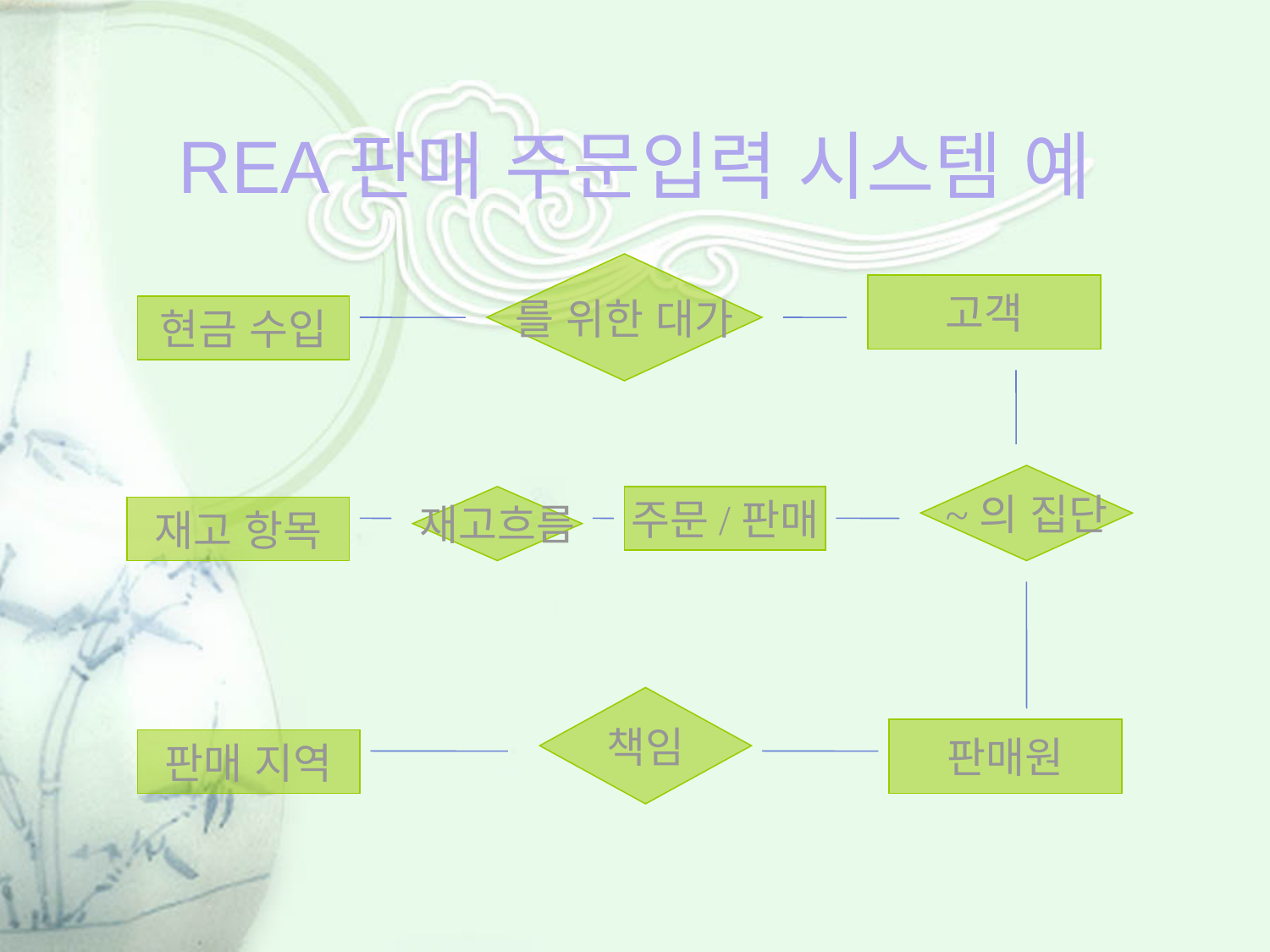

# REA판매 주문입력 시스템 예
를 위한 대가
고객
현금 수입

~의 집단
재고흐름
주문/판매
재고 항목

책임
판매원
판매 지역